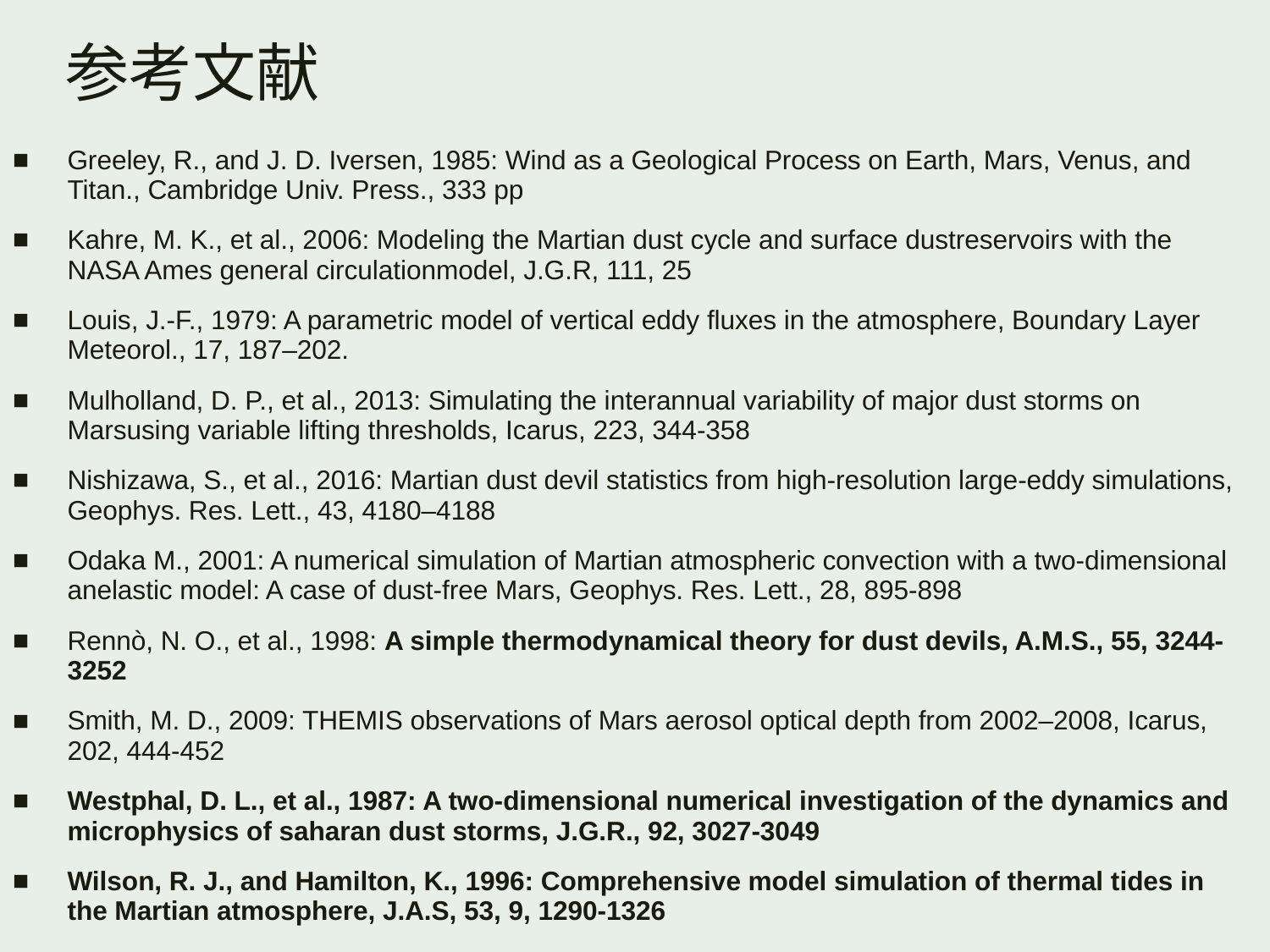

# 参考文献
Greeley, R., and J. D. Iversen, 1985: Wind as a Geological Process on Earth, Mars, Venus, and Titan., Cambridge Univ. Press., 333 pp
Kahre, M. K., et al., 2006: Modeling the Martian dust cycle and surface dustreservoirs with the NASA Ames general circulationmodel, J.G.R, 111, 25
Louis, J.-F., 1979: A parametric model of vertical eddy fluxes in the atmosphere, Boundary Layer Meteorol., 17, 187–202.
Mulholland, D. P., et al., 2013: Simulating the interannual variability of major dust storms on Marsusing variable lifting thresholds, Icarus, 223, 344-358
Nishizawa, S., et al., 2016: Martian dust devil statistics from high-resolution large-eddy simulations, Geophys. Res. Lett., 43, 4180–4188
Odaka M., 2001: A numerical simulation of Martian atmospheric convection with a two-dimensional anelastic model: A case of dust-free Mars, Geophys. Res. Lett., 28, 895-898
Rennò, N. O., et al., 1998: A simple thermodynamical theory for dust devils, A.M.S., 55, 3244-3252
Smith, M. D., 2009: THEMIS observations of Mars aerosol optical depth from 2002–2008, Icarus, 202, 444-452
Westphal, D. L., et al., 1987: A two-dimensional numerical investigation of the dynamics and microphysics of saharan dust storms, J.G.R., 92, 3027-3049
Wilson, R. J., and Hamilton, K., 1996: Comprehensive model simulation of thermal tides in the Martian atmosphere, J.A.S, 53, 9, 1290-1326